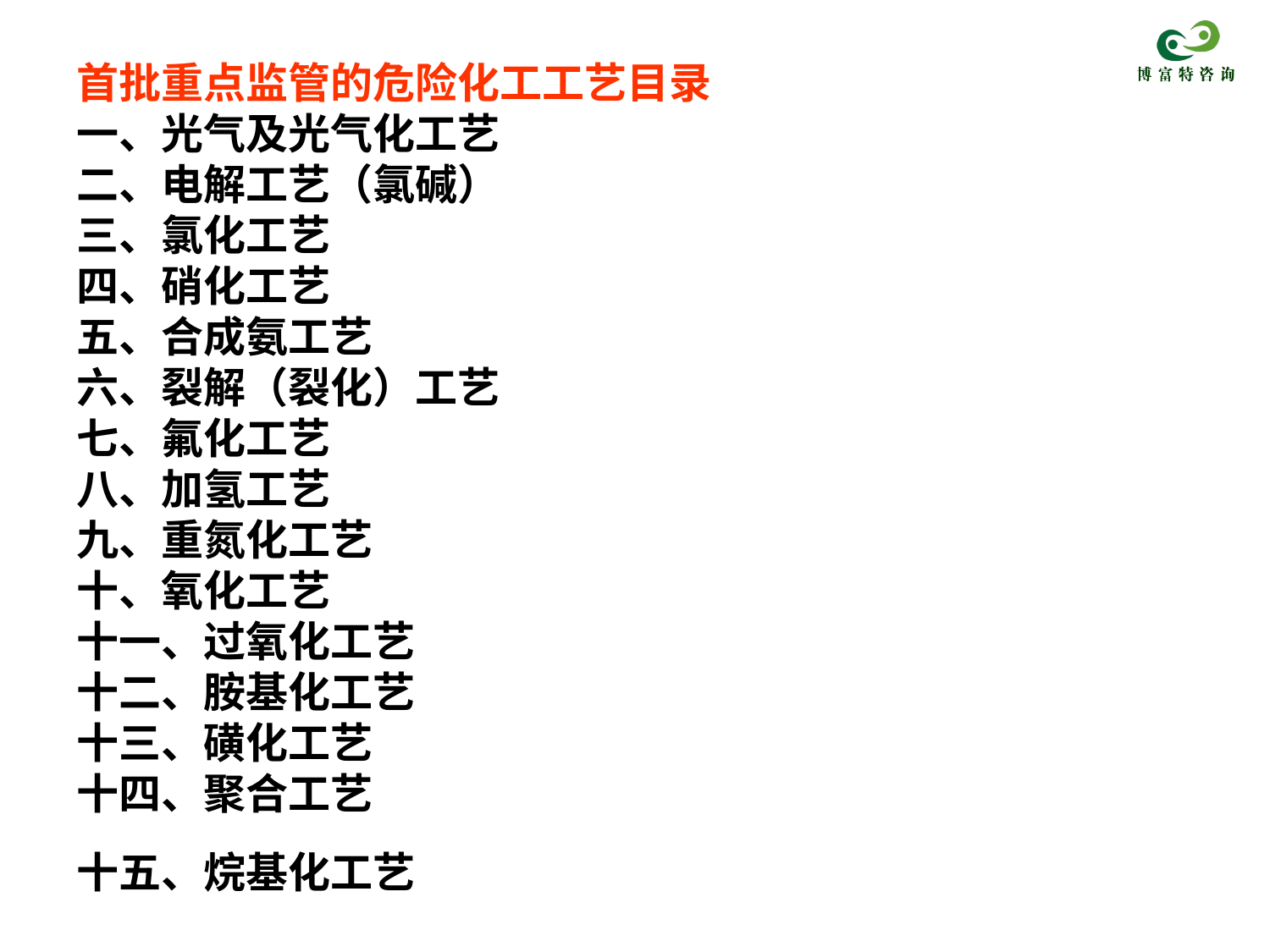

# 首批重点监管的危险化工工艺目录 一、光气及光气化工艺 二、电解工艺（氯碱） 三、氯化工艺 四、硝化工艺 五、合成氨工艺 六、裂解（裂化）工艺 七、氟化工艺 八、加氢工艺 九、重氮化工艺 十、氧化工艺 十一、过氧化工艺 十二、胺基化工艺 十三、磺化工艺 十四、聚合工艺 十五、烷基化工艺